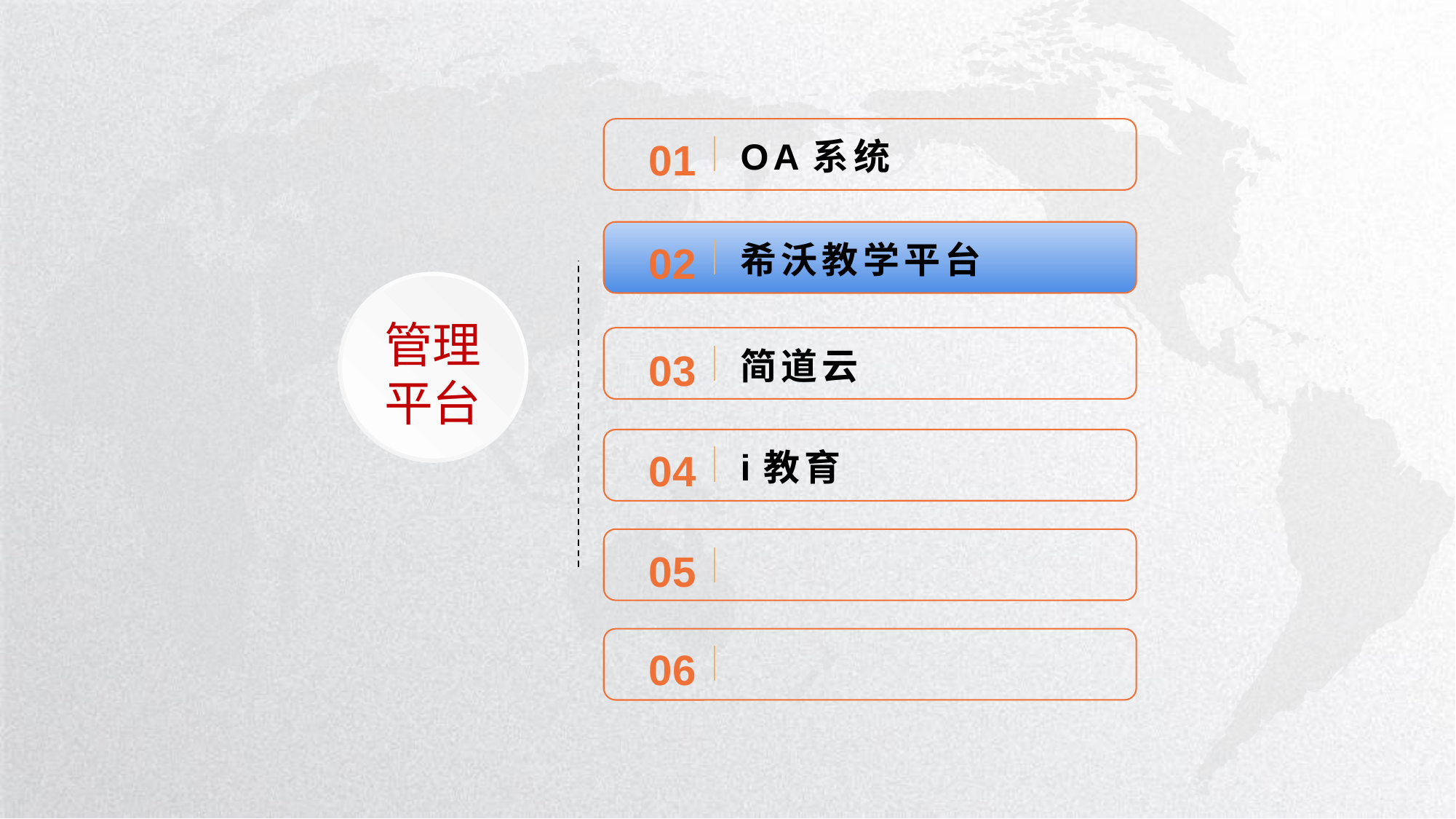

01
OA系统

02
希沃教学平台
管理平台

03
简道云

04
i教育

05

06